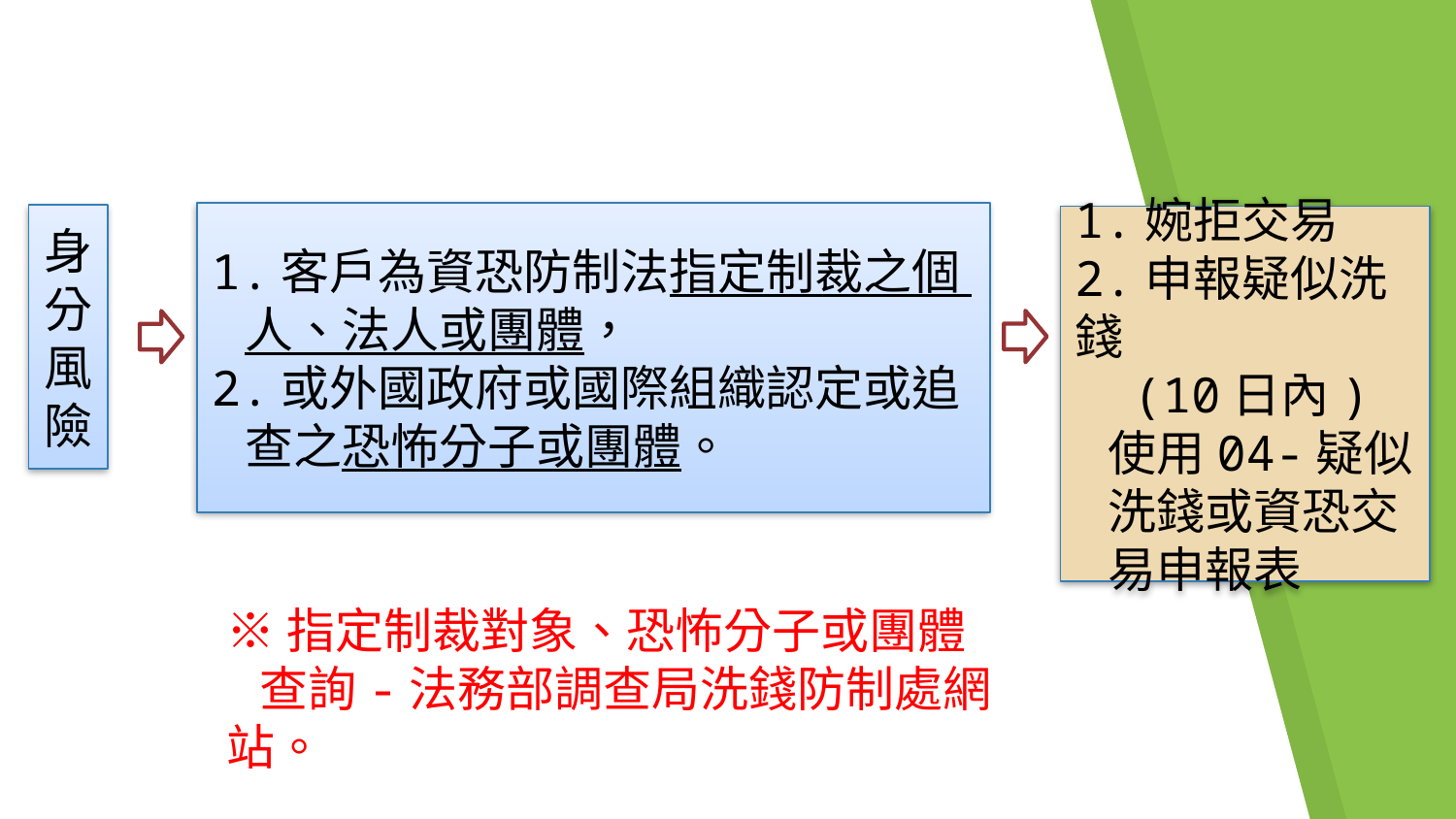

1.客戶為資恐防制法指定制裁之個
  人、法人或團體，
2.或外國政府或國際組織認定或追
  查之恐怖分子或團體。
身分風險
1.婉拒交易
2.申報疑似洗錢
  (10日內)
  使用04-疑似
  洗錢或資恐交
  易申報表

※指定制裁對象、恐怖分子或團體
  查詢-法務部調查局洗錢防制處網站。